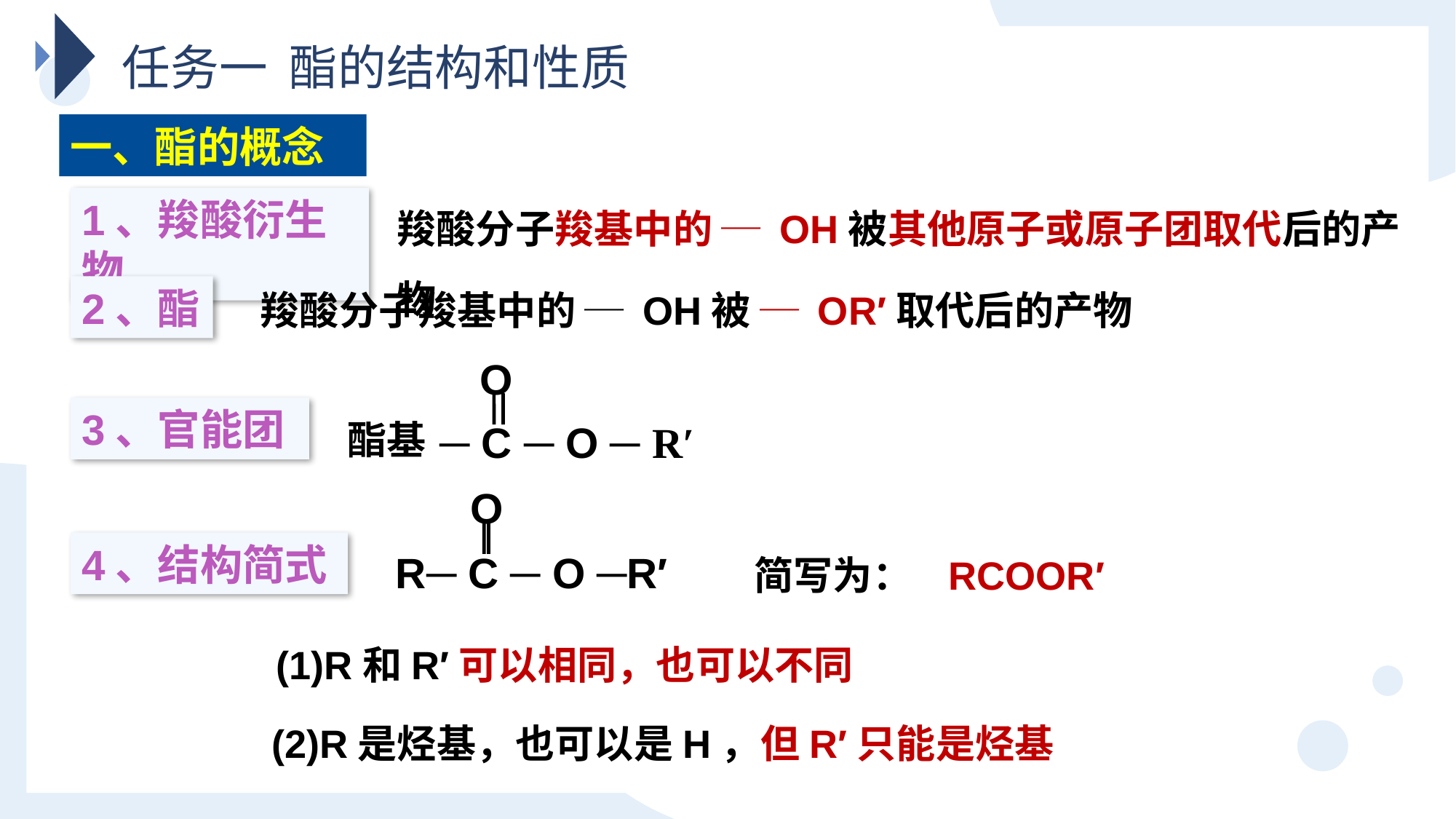

任务一  酯的结构和性质

一、酯的概念
羧酸分子羧基中的 ─ OH被其他原子或原子团取代后的产物
1、羧酸衍生物
2、酯
羧酸分子羧基中的 ─ OH被 ─ OR′取代后的产物
O

─ C ─ O ─ R′
3、官能团
酯基
O

R─ C ─ O ─R′
4、结构简式
简写为：   RCOOR′
(1)R和R′可以相同，也可以不同
(2)R是烃基，也可以是H，但R′只能是烃基